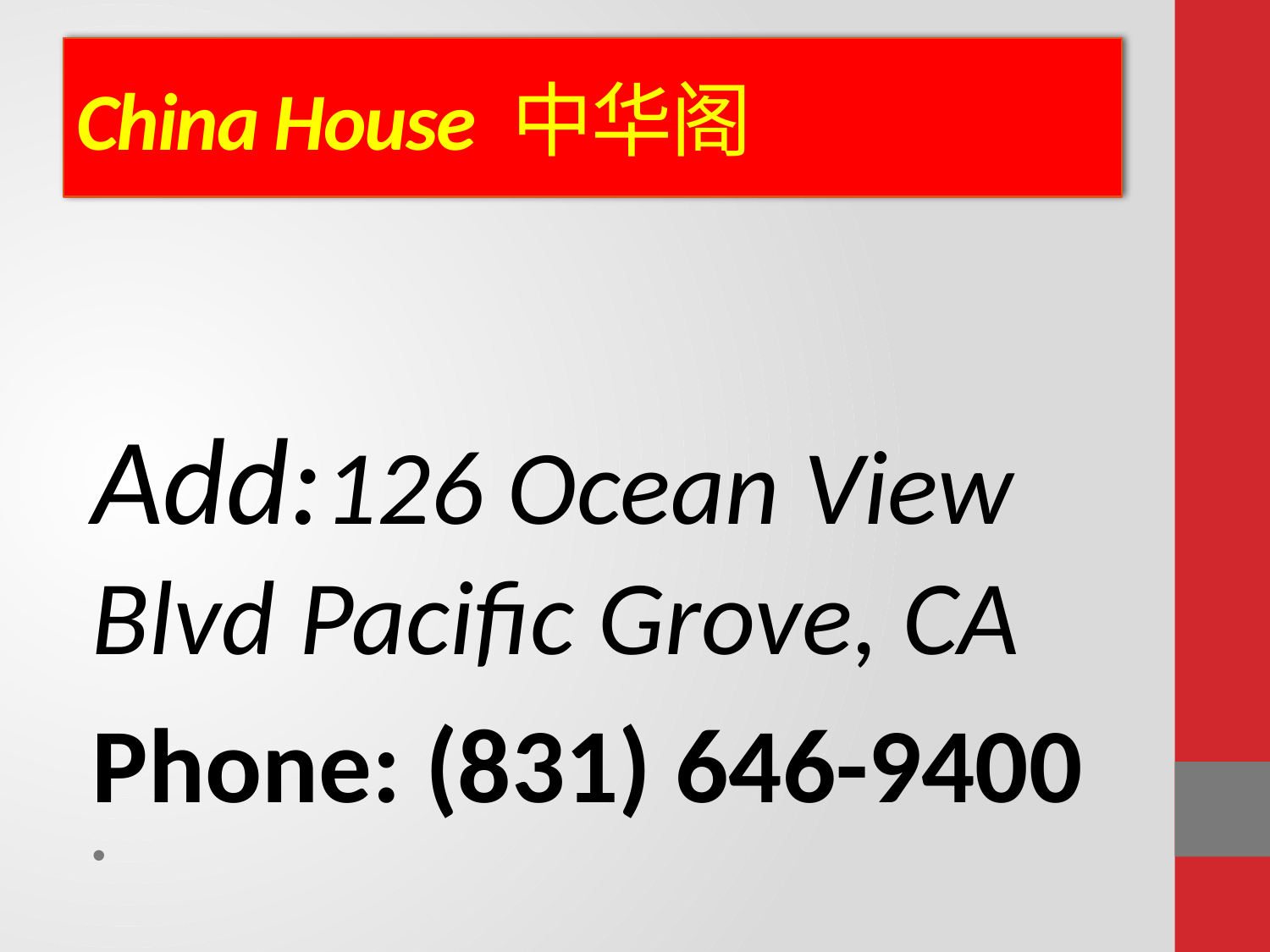

# China House 中华阁

Add:126 Ocean View Blvd Pacific Grove, CA
Phone: (831) 646-9400